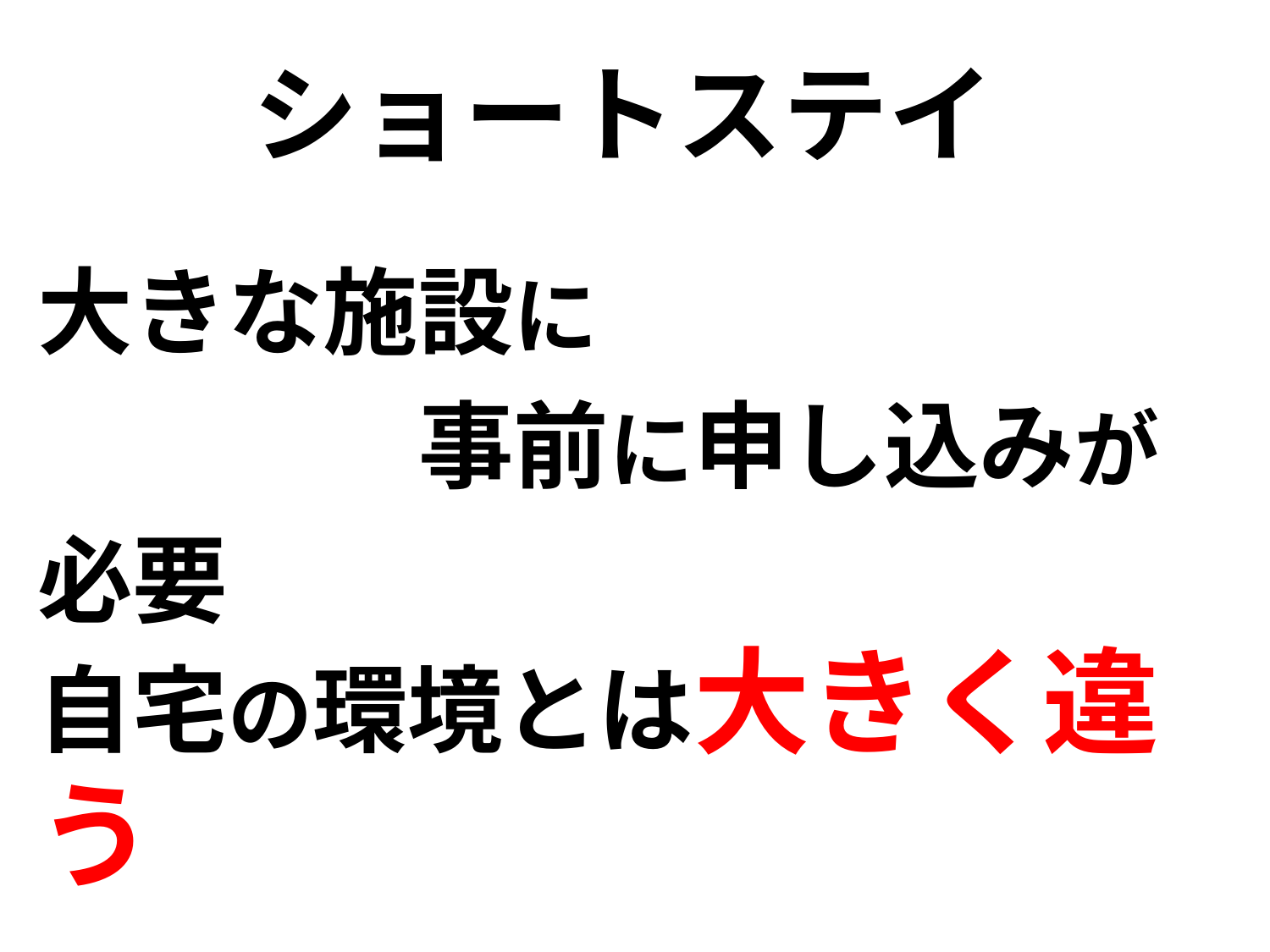

ショートステイ
# 大きな施設に 　　　　事前に申し込みが必要 自宅の環境とは大きく違う